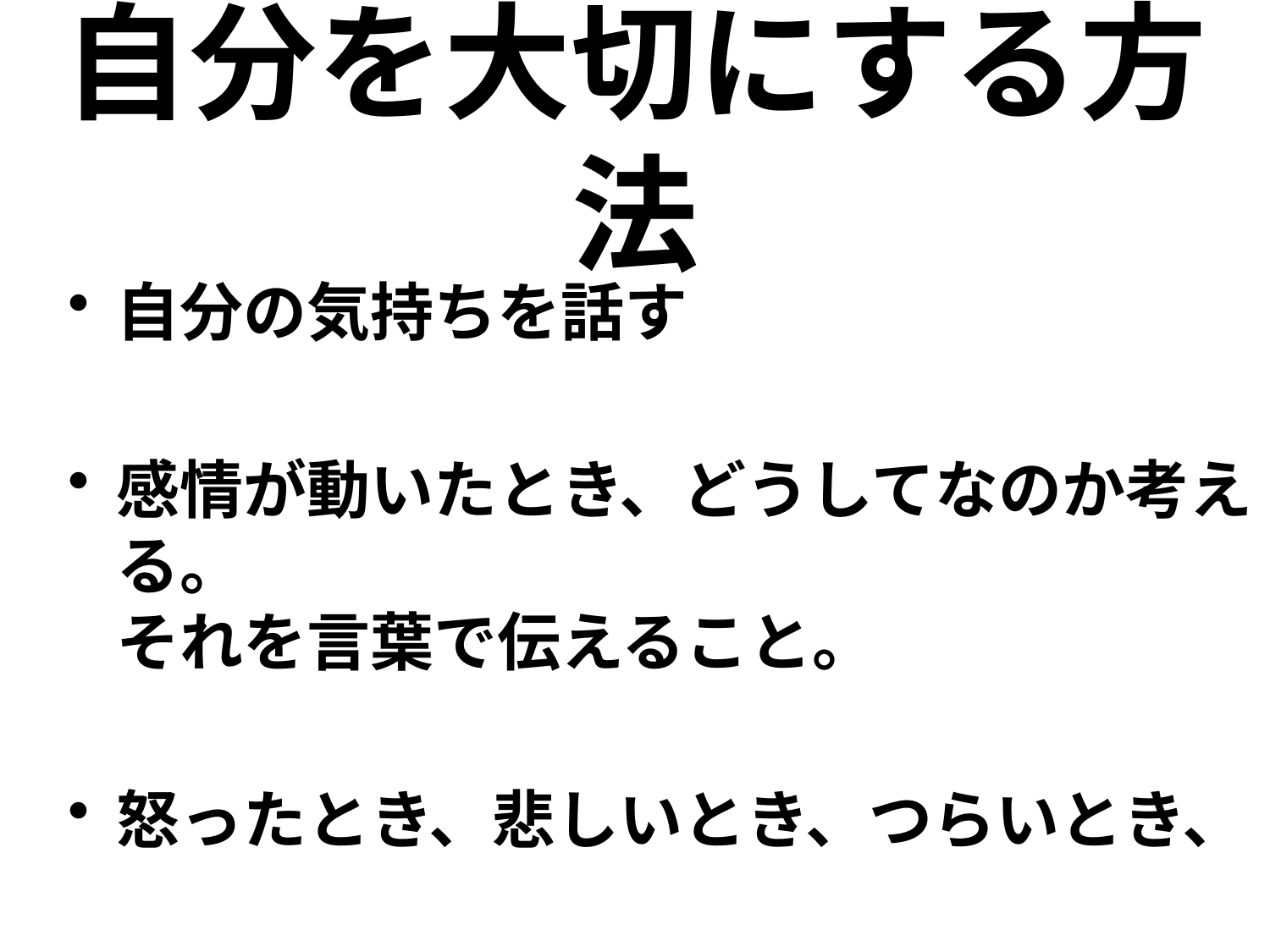

# 自分を大切にする方法
自分の気持ちを話す

感情が動いたとき、どうしてなのか考える。
それを言葉で伝えること。

怒ったとき、悲しいとき、つらいとき、